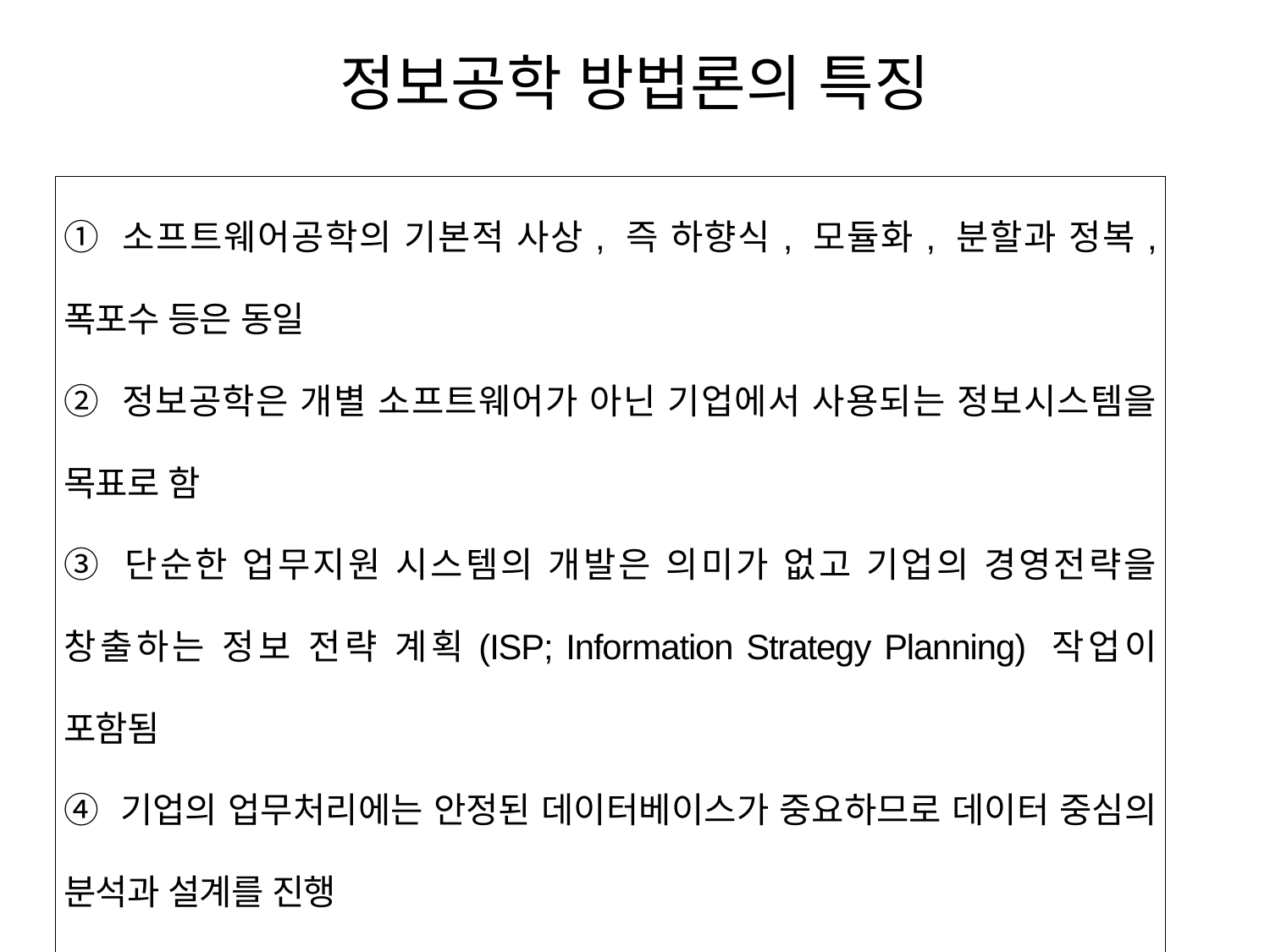

# 정보공학 방법론의 특징
| ① 소프트웨어공학의 기본적 사상, 즉 하향식, 모듈화, 분할과 정복, 폭포수 등은 동일 ② 정보공학은 개별 소프트웨어가 아닌 기업에서 사용되는 정보시스템을 목표로 함 ③ 단순한 업무지원 시스템의 개발은 의미가 없고 기업의 경영전략을 창출하는 정보 전략 계획(ISP; Information Strategy Planning) 작업이 포함됨 ④ 기업의 업무처리에는 안정된 데이터베이스가 중요하므로 데이터 중심의 분석과 설계를 진행 ⑤ CASE 등 자동화를 요구 |
| --- |